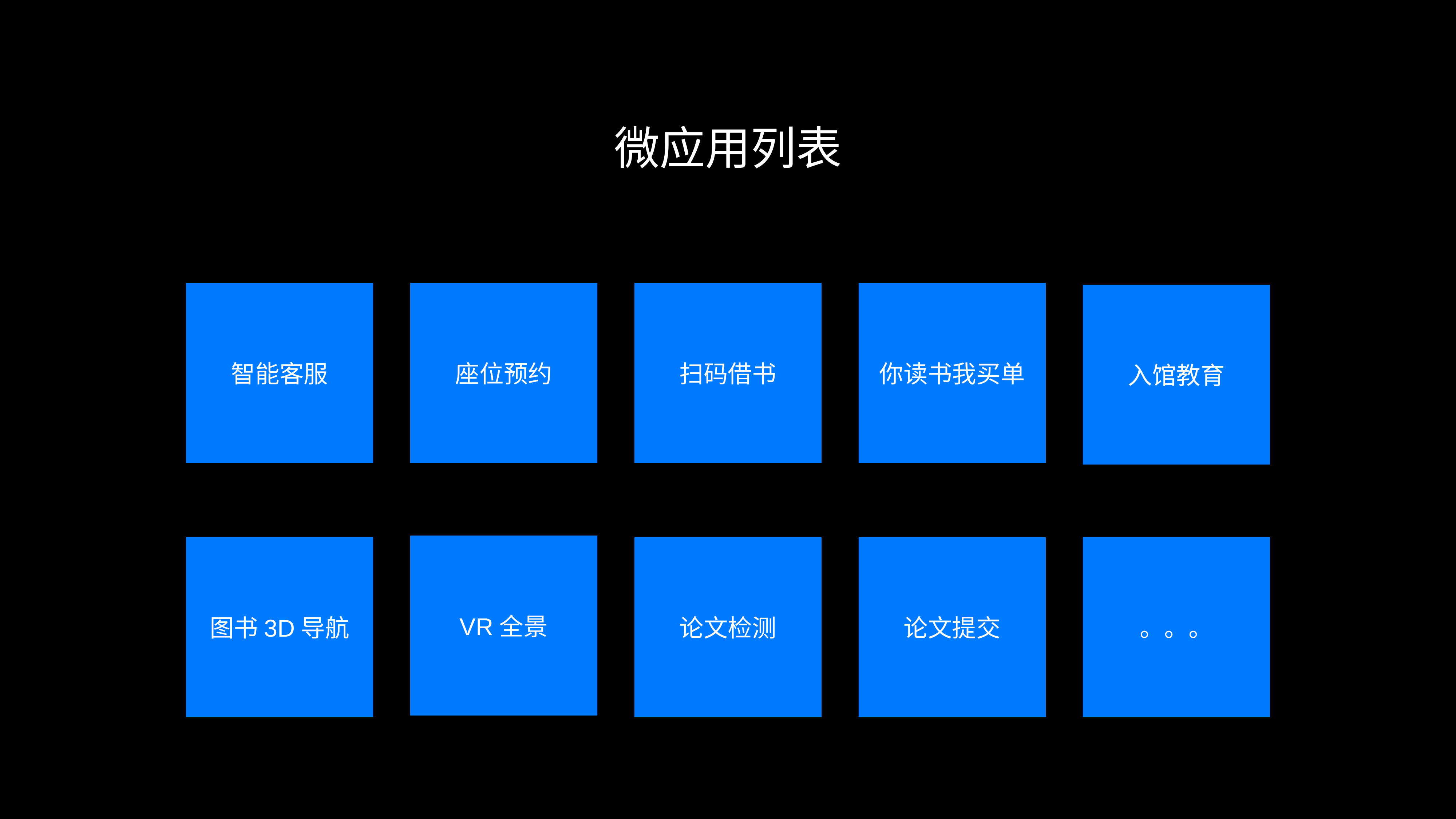

微应用列表
智能客服
座位预约
扫码借书
你读书我买单
入馆教育
VR全景
图书3D导航
论文检测
论文提交
。。。